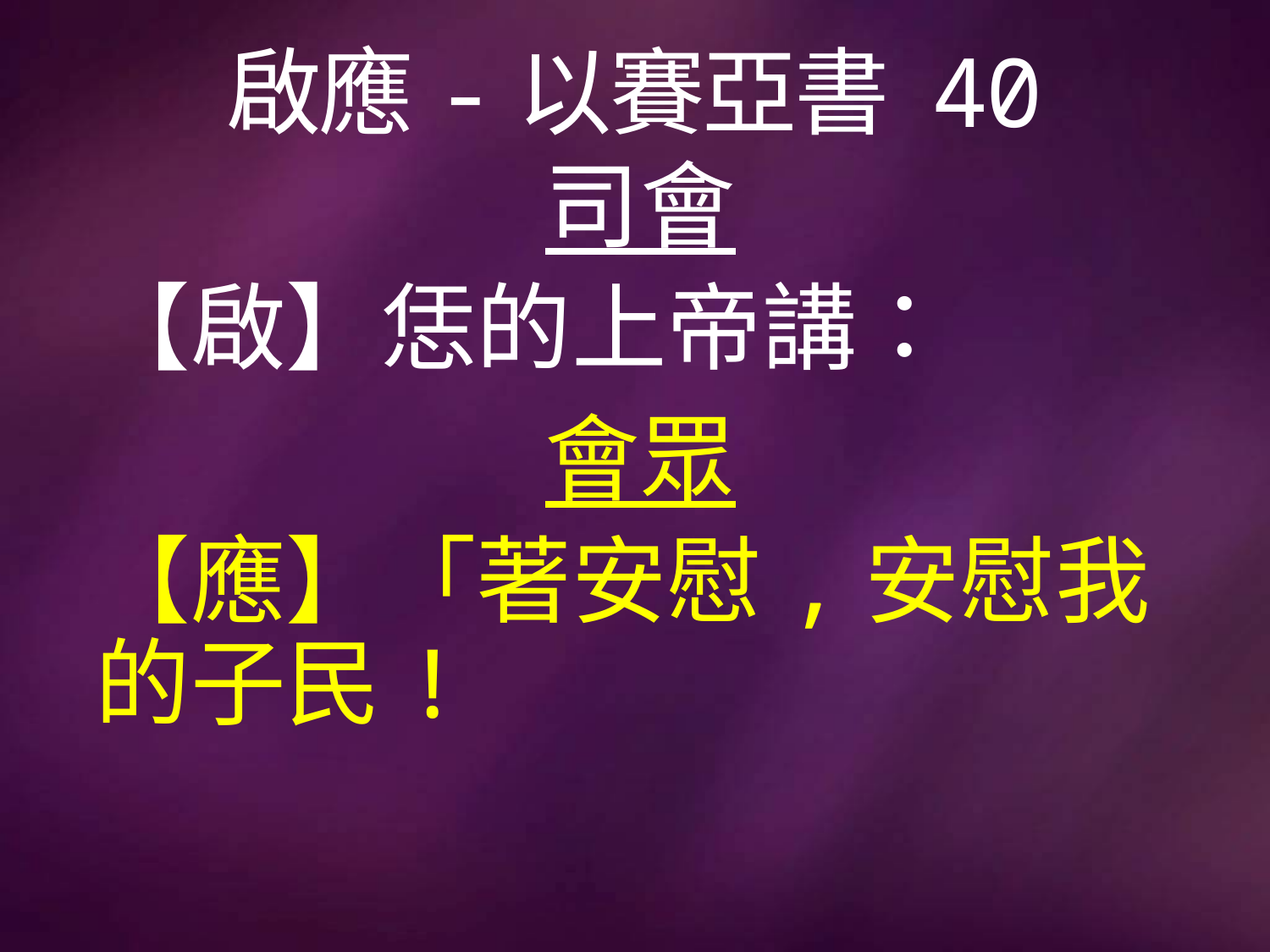

# 啟應-以賽亞書 40
司會
【啟】恁的上帝講：

會眾
【應】「著安慰,安慰我的子民!